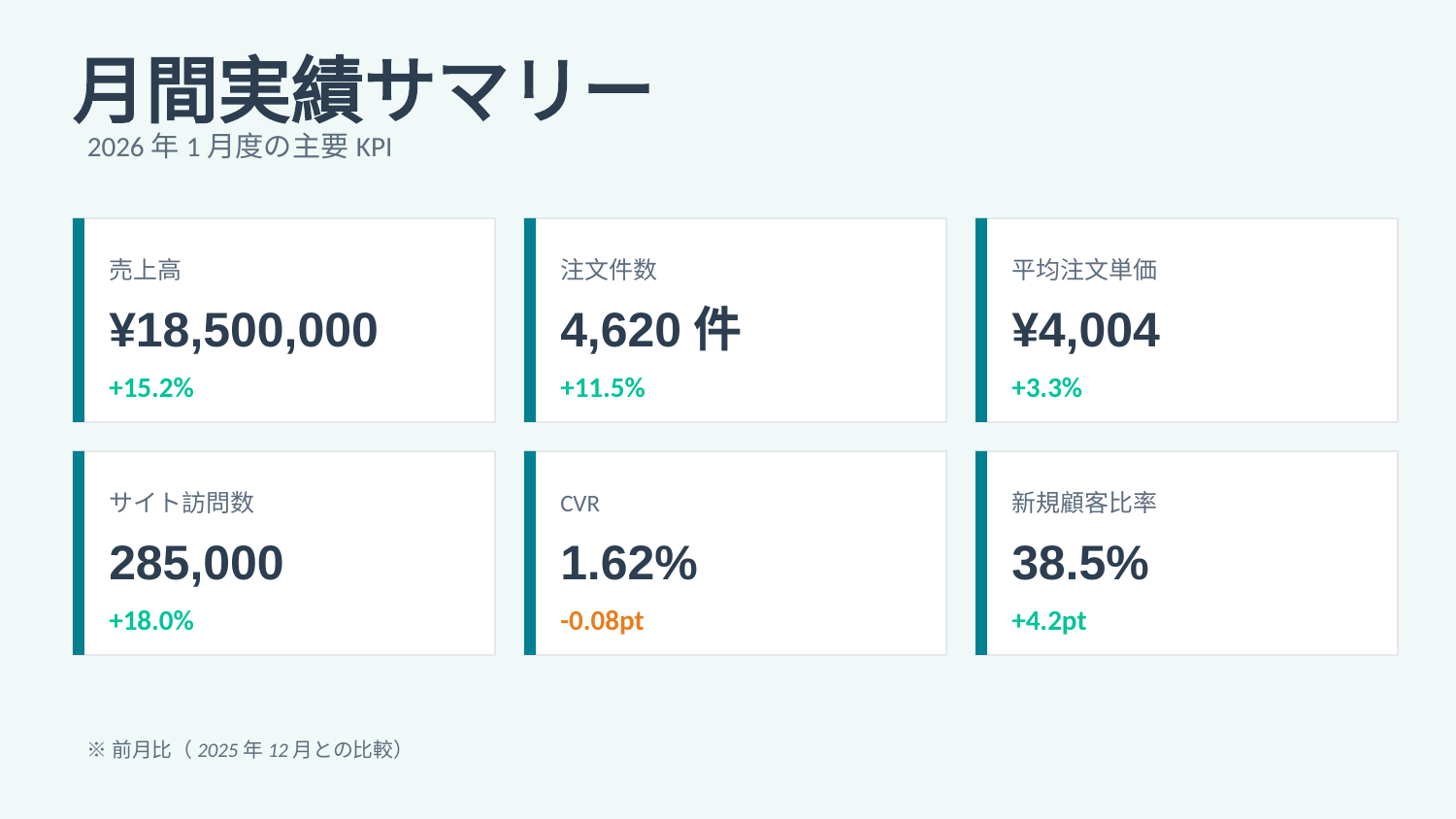

月間実績サマリー
2026年1月度の主要KPI

売上高
注文件数
平均注文単価
¥18,500,000
4,620件
¥4,004
+15.2%
+11.5%
+3.3%

サイト訪問数
CVR
新規顧客比率
285,000
1.62%
38.5%
+18.0%
-0.08pt
+4.2pt
※前月比（2025年12月との比較）